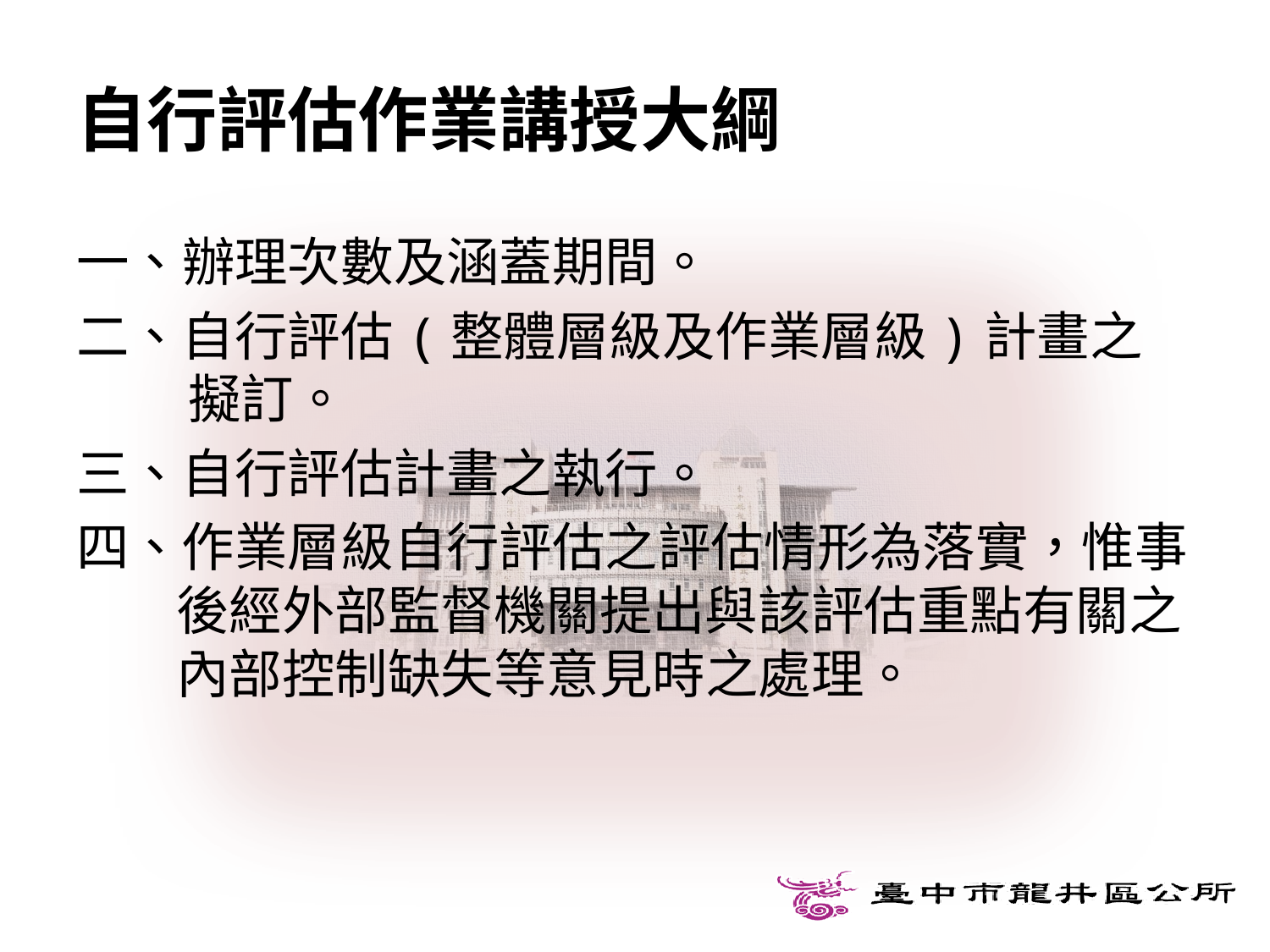

# 自行評估作業講授大綱
一、辦理次數及涵蓋期間。
二、自行評估(整體層級及作業層級)計畫之擬訂。
三、自行評估計畫之執行。
四、作業層級自行評估之評估情形為落實，惟事後經外部監督機關提出與該評估重點有關之內部控制缺失等意見時之處理。